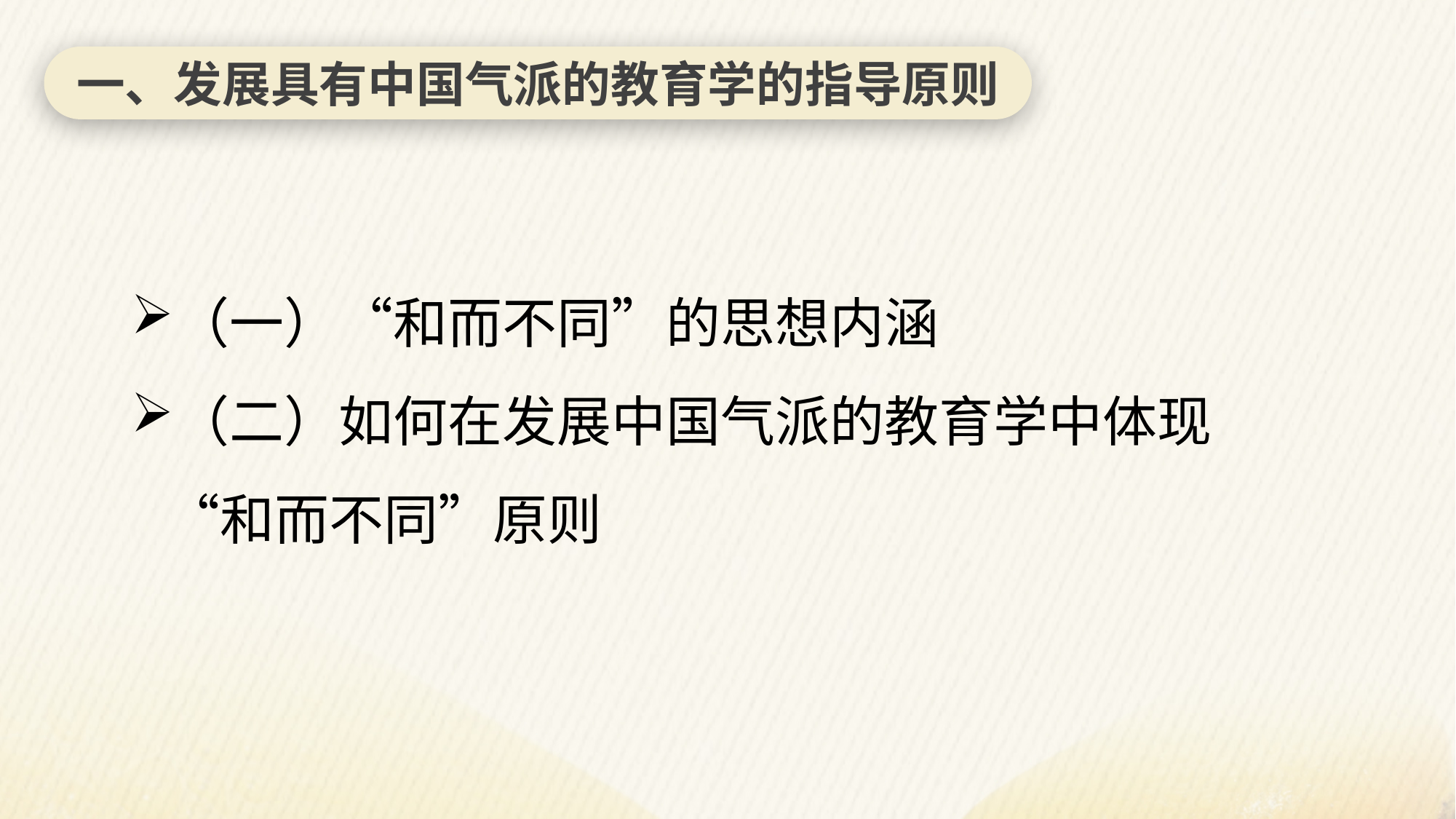

一、发展具有中国气派的教育学的指导原则
（一）“和而不同”的思想内涵
（二）如何在发展中国气派的教育学中体现“和而不同”原则